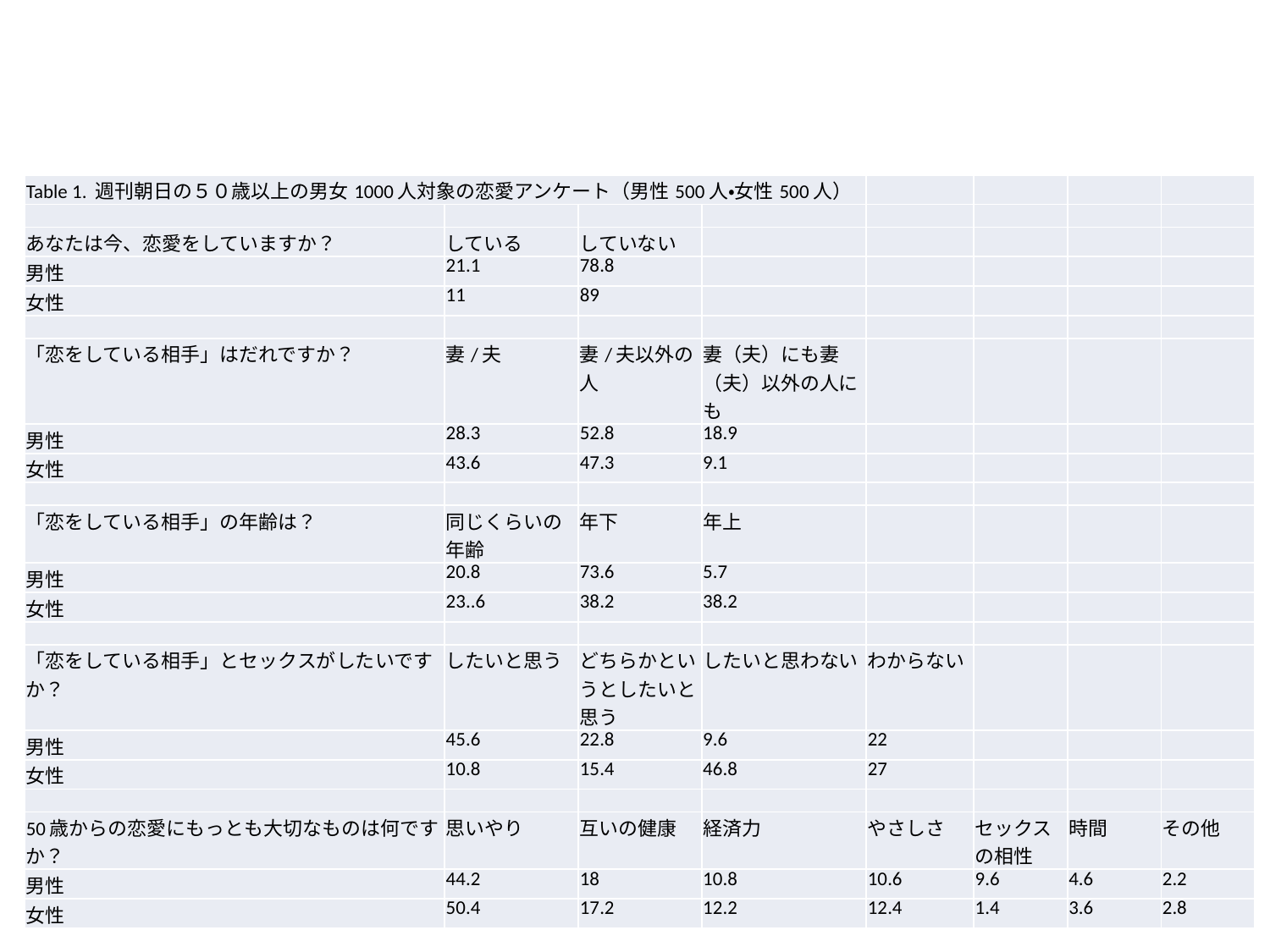

| Table 1. 週刊朝日の５０歳以上の男女1000人対象の恋愛アンケート（男性500人・女性500人） |  |  |  |  |  |  |  |
| --- | --- | --- | --- | --- | --- | --- | --- |
|  |  |  |  |  |  |  |  |
| あなたは今、恋愛をしていますか？ | している | していない |  |  |  |  |  |
| 男性 | 21.1 | 78.8 |  |  |  |  |  |
| 女性 | 11 | 89 |  |  |  |  |  |
|  |  |  |  |  |  |  |  |
| 「恋をしている相手」はだれですか？ | 妻/夫 | 妻/夫以外の人 | 妻（夫）にも妻（夫）以外の人にも |  |  |  |  |
| 男性 | 28.3 | 52.8 | 18.9 |  |  |  |  |
| 女性 | 43.6 | 47.3 | 9.1 |  |  |  |  |
|  |  |  |  |  |  |  |  |
| 「恋をしている相手」の年齢は？ | 同じくらいの年齢 | 年下 | 年上 |  |  |  |  |
| 男性 | 20.8 | 73.6 | 5.7 |  |  |  |  |
| 女性 | 23..6 | 38.2 | 38.2 |  |  |  |  |
|  |  |  |  |  |  |  |  |
| 「恋をしている相手」とセックスがしたいですか？ | したいと思う | どちらかというとしたいと思う | したいと思わない | わからない |  |  |  |
| 男性 | 45.6 | 22.8 | 9.6 | 22 |  |  |  |
| 女性 | 10.8 | 15.4 | 46.8 | 27 |  |  |  |
|  |  |  |  |  |  |  |  |
| 50歳からの恋愛にもっとも大切なものは何ですか？ | 思いやり | 互いの健康 | 経済力 | やさしさ | セックスの相性 | 時間 | その他 |
| 男性 | 44.2 | 18 | 10.8 | 10.6 | 9.6 | 4.6 | 2.2 |
| 女性 | 50.4 | 17.2 | 12.2 | 12.4 | 1.4 | 3.6 | 2.8 |